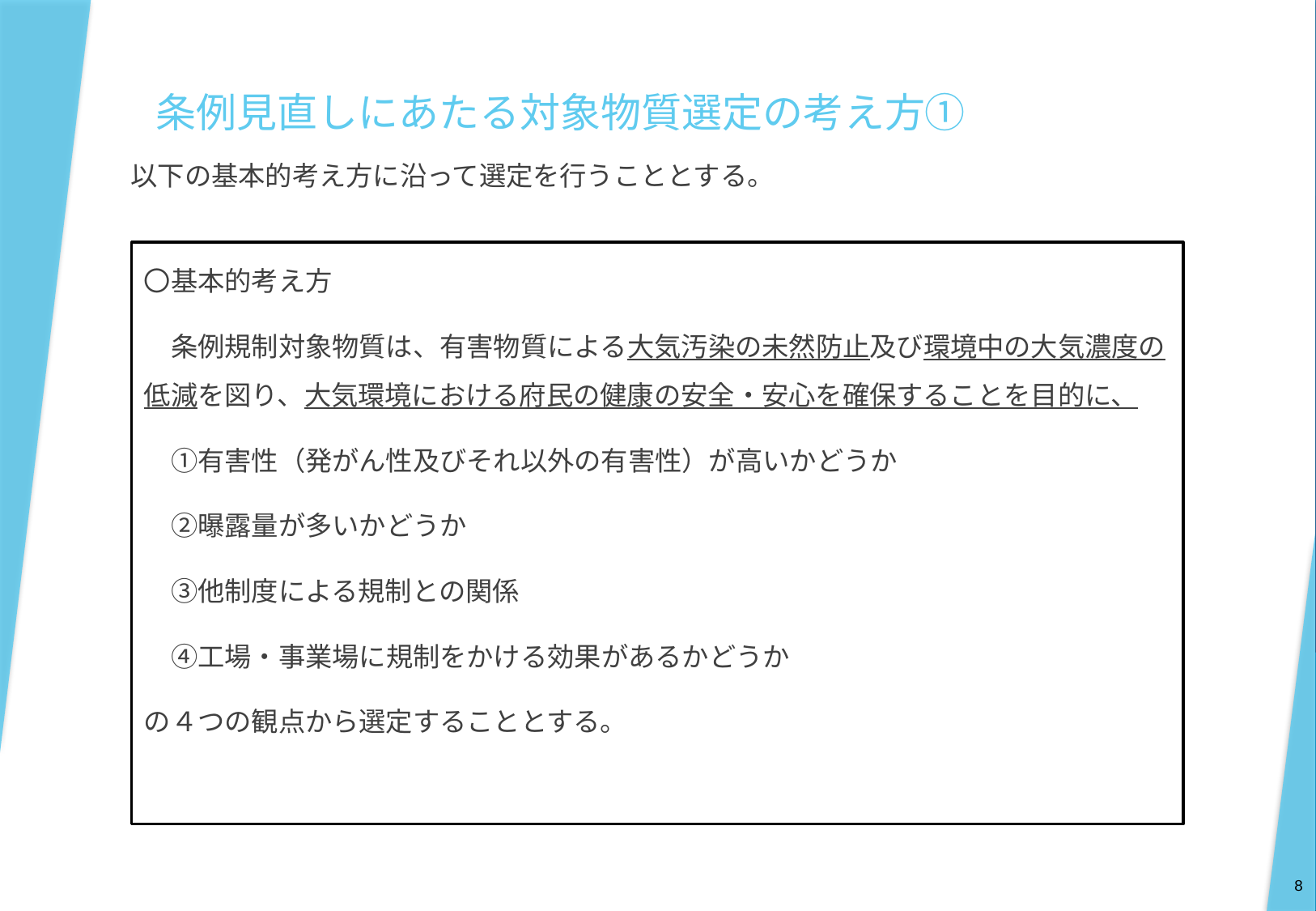

# 条例見直しにあたる対象物質選定の考え方①
以下の基本的考え方に沿って選定を行うこととする。
〇基本的考え方
　条例規制対象物質は、有害物質による大気汚染の未然防止及び環境中の大気濃度の低減を図り、大気環境における府民の健康の安全・安心を確保することを目的に、
　①有害性（発がん性及びそれ以外の有害性）が高いかどうか
　②曝露量が多いかどうか
　③他制度による規制との関係
　④工場・事業場に規制をかける効果があるかどうか
の４つの観点から選定することとする。

8